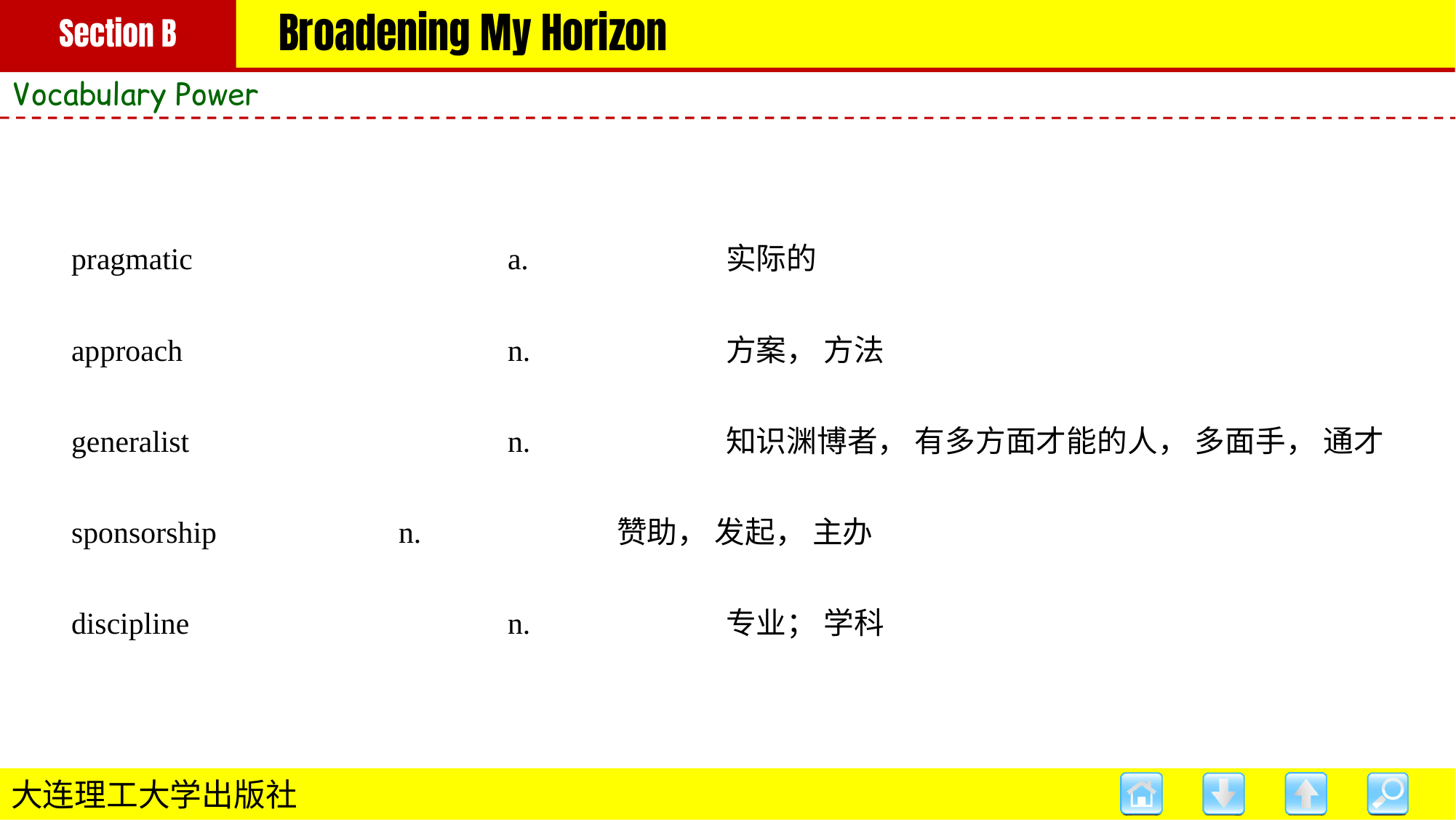

Section B
# Broadening My Horizon
Vocabulary Power
pragmatic 			a. 		实际的
approach 			n. 		方案， 方法
generalist 			n. 		知识渊博者， 有多方面才能的人， 多面手， 通才
sponsorship 		n. 		赞助， 发起， 主办
discipline 			n. 		专业； 学科